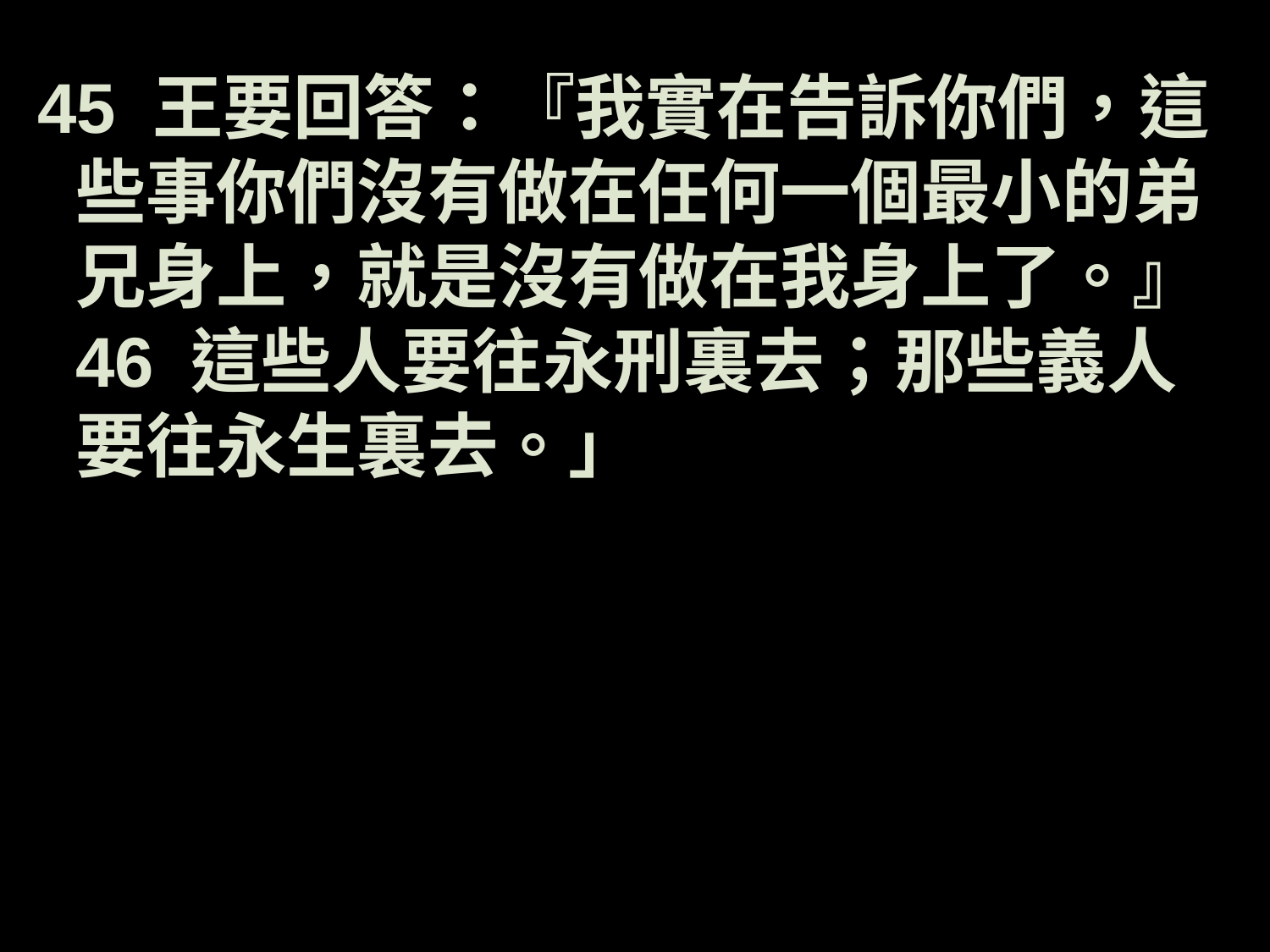

45 王要回答：『我實在告訴你們，這些事你們沒有做在任何一個最小的弟兄身上，就是沒有做在我身上了。』 46 這些人要往永刑裏去；那些義人要往永生裏去。」